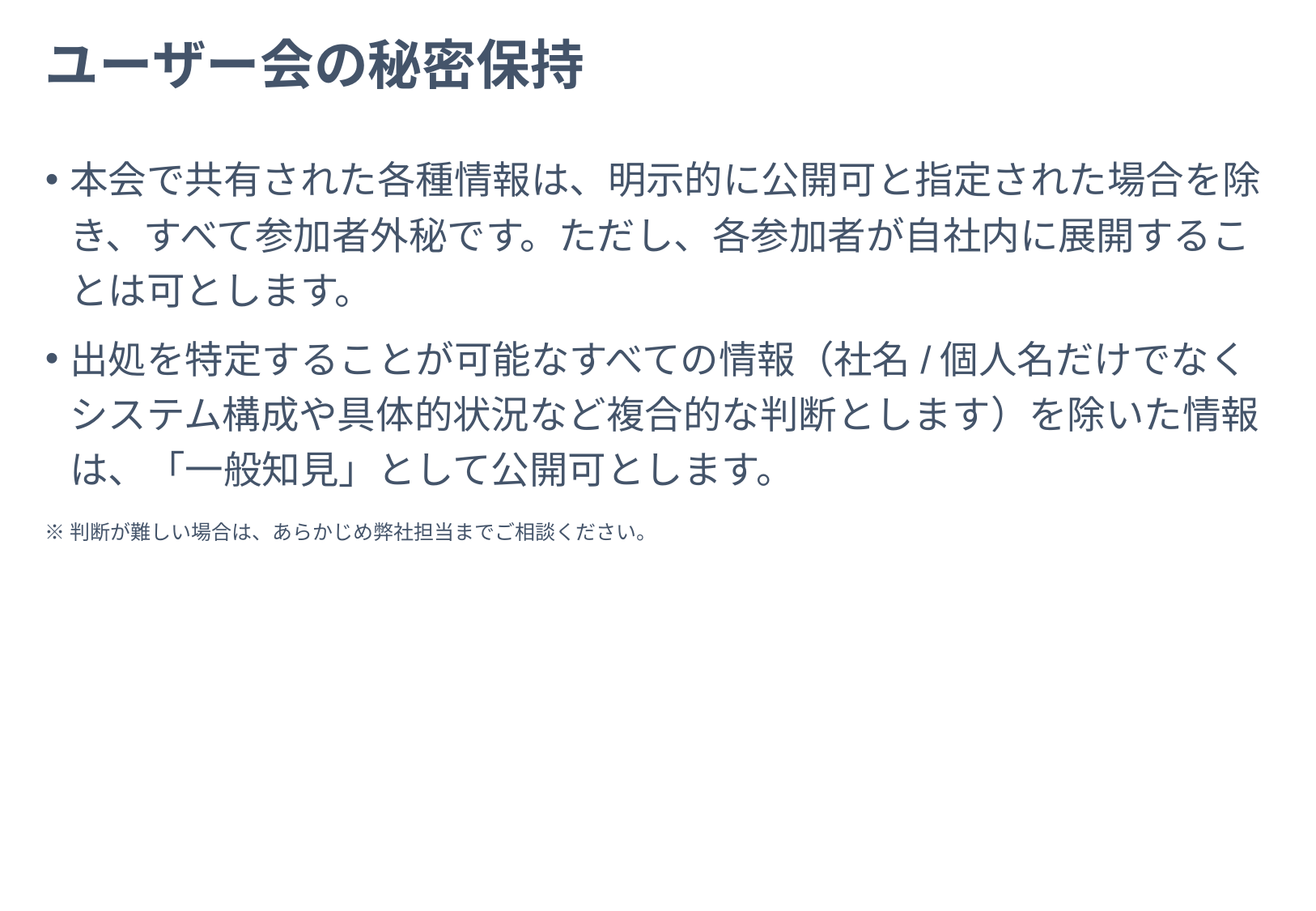

# ユーザー会の秘密保持
本会で共有された各種情報は、明示的に公開可と指定された場合を除き、すべて参加者外秘です。ただし、各参加者が自社内に展開することは可とします。
出処を特定することが可能なすべての情報（社名/個人名だけでなくシステム構成や具体的状況など複合的な判断とします）を除いた情報は、「一般知見」として公開可とします。
※判断が難しい場合は、あらかじめ弊社担当までご相談ください。